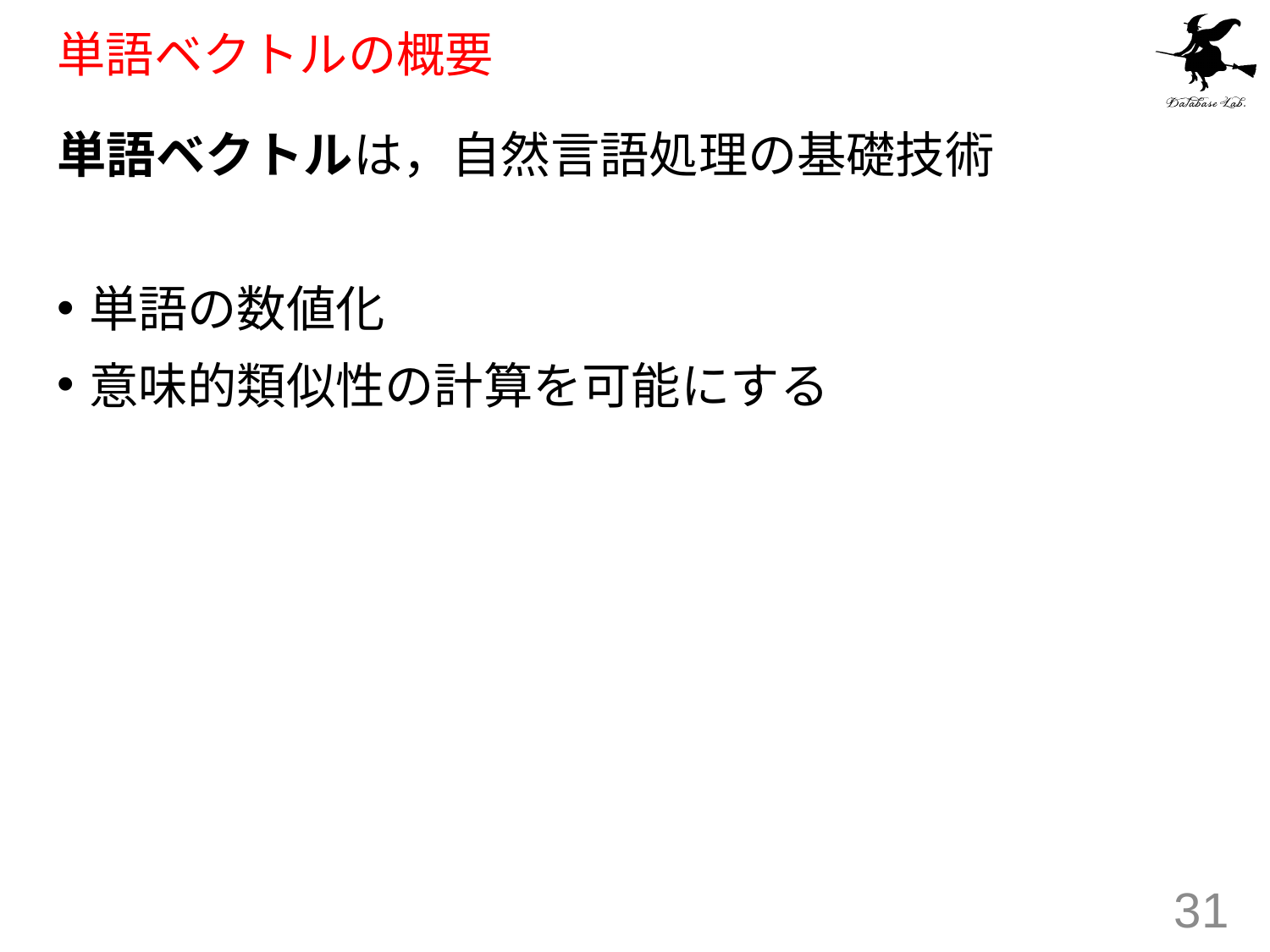

# 単語ベクトルの概要
単語ベクトルは，自然言語処理の基礎技術

単語の数値化
意味的類似性の計算を可能にする
31